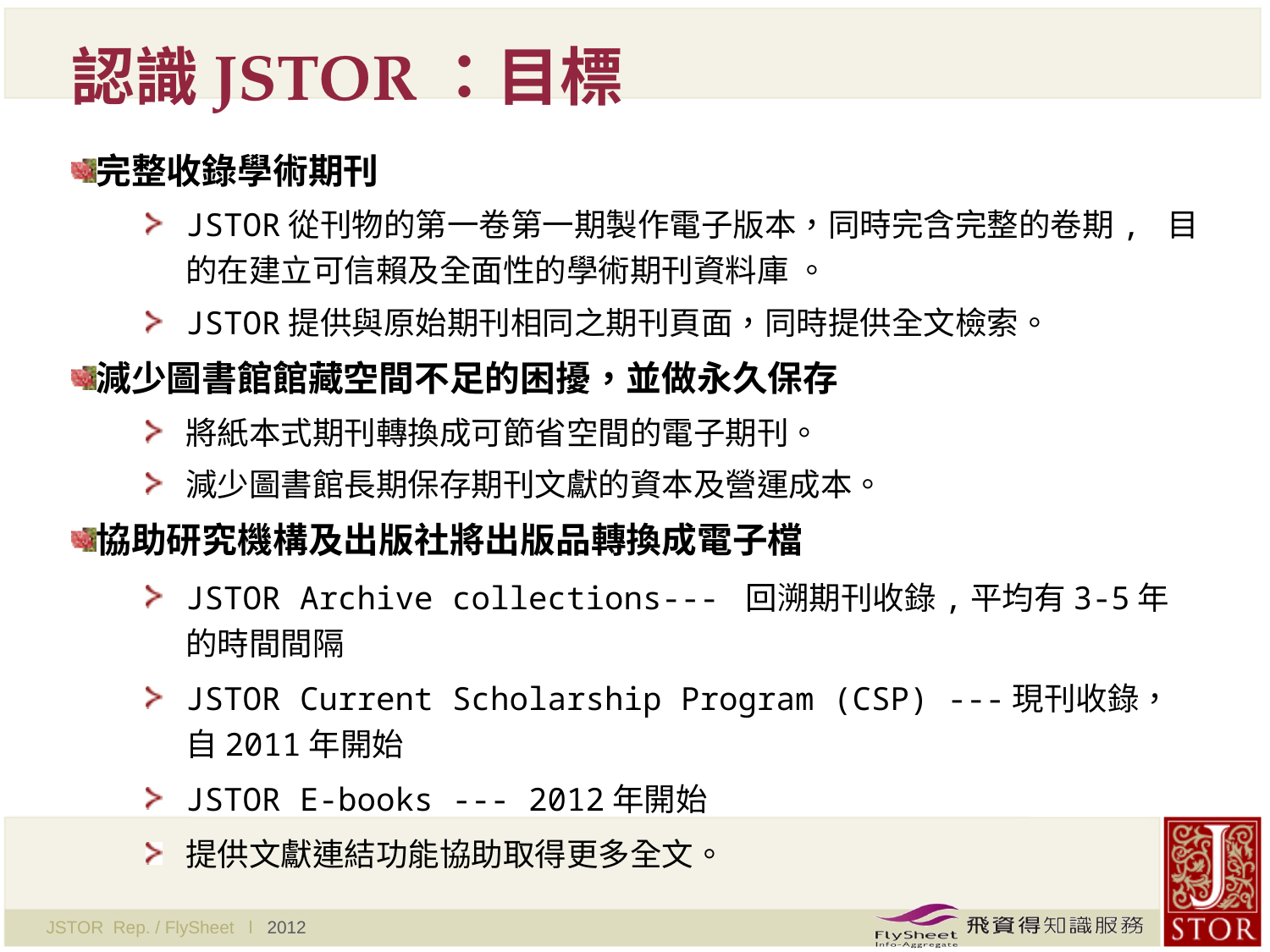

# 認識JSTOR：目標
完整收錄學術期刊
JSTOR從刊物的第一卷第一期製作電子版本，同時完含完整的卷期, 目的在建立可信賴及全面性的學術期刊資料庫 。
JSTOR提供與原始期刊相同之期刊頁面，同時提供全文檢索。
減少圖書館館藏空間不足的困擾，並做永久保存
將紙本式期刊轉換成可節省空間的電子期刊。
減少圖書館長期保存期刊文獻的資本及營運成本。
協助研究機構及出版社將出版品轉換成電子檔
JSTOR Archive collections--- 回溯期刊收錄,平均有3-5年的時間間隔
JSTOR Current Scholarship Program (CSP) ---現刊收錄，自2011年開始
JSTOR E-books --- 2012年開始
提供文獻連結功能協助取得更多全文。